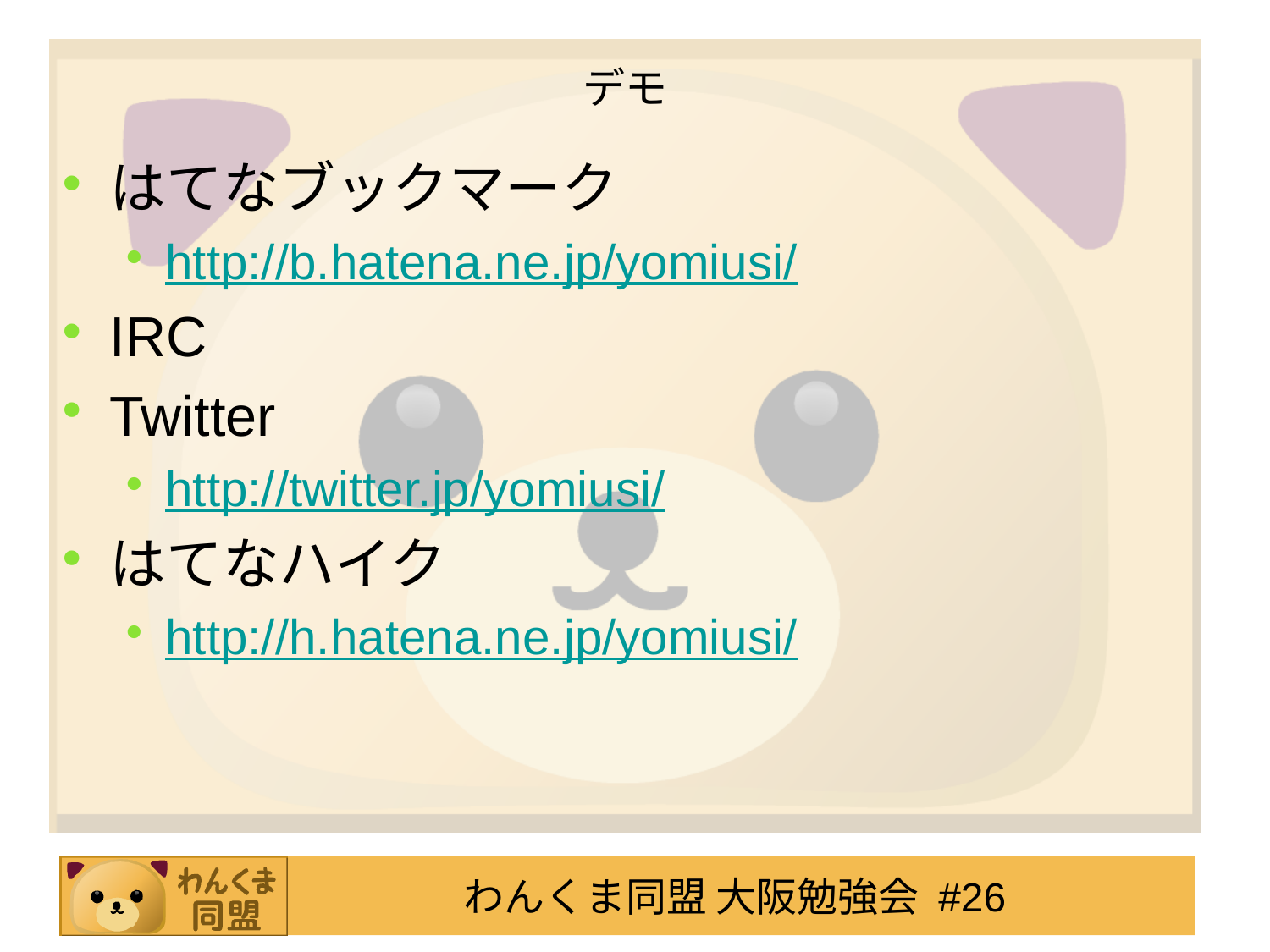

デモ
はてなブックマーク
http://b.hatena.ne.jp/yomiusi/
IRC
Twitter
http://twitter.jp/yomiusi/
はてなハイク
http://h.hatena.ne.jp/yomiusi/